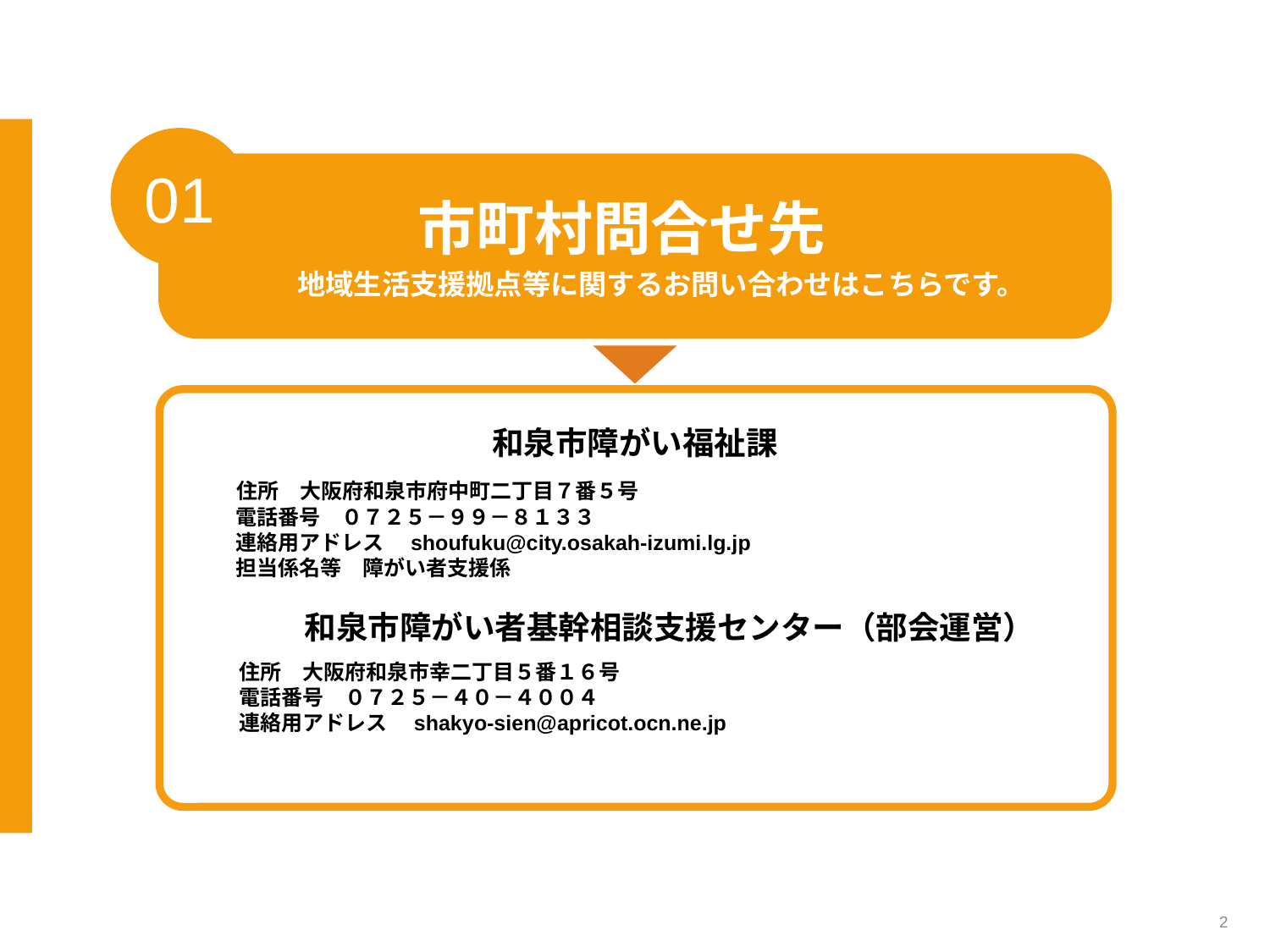

01

市町村問合せ先
地域生活支援拠点等に関するお問い合わせはこちらです。

和泉市障がい福祉課
　　住所　大阪府和泉市府中町二丁目７番５号
　　 電話番号　０７２５－９９－８１３３
　　 連絡用アドレス　shoufuku@city.osakah-izumi.lg.jp
　　 担当係名等　障がい者支援係
　　　和泉市障がい者基幹相談支援センター（部会運営）
　　　住所　大阪府和泉市幸二丁目５番１６号
　　　電話番号　０７２５－４０－４００４
　　　連絡用アドレス　shakyo-sien@apricot.ocn.ne.jp

2